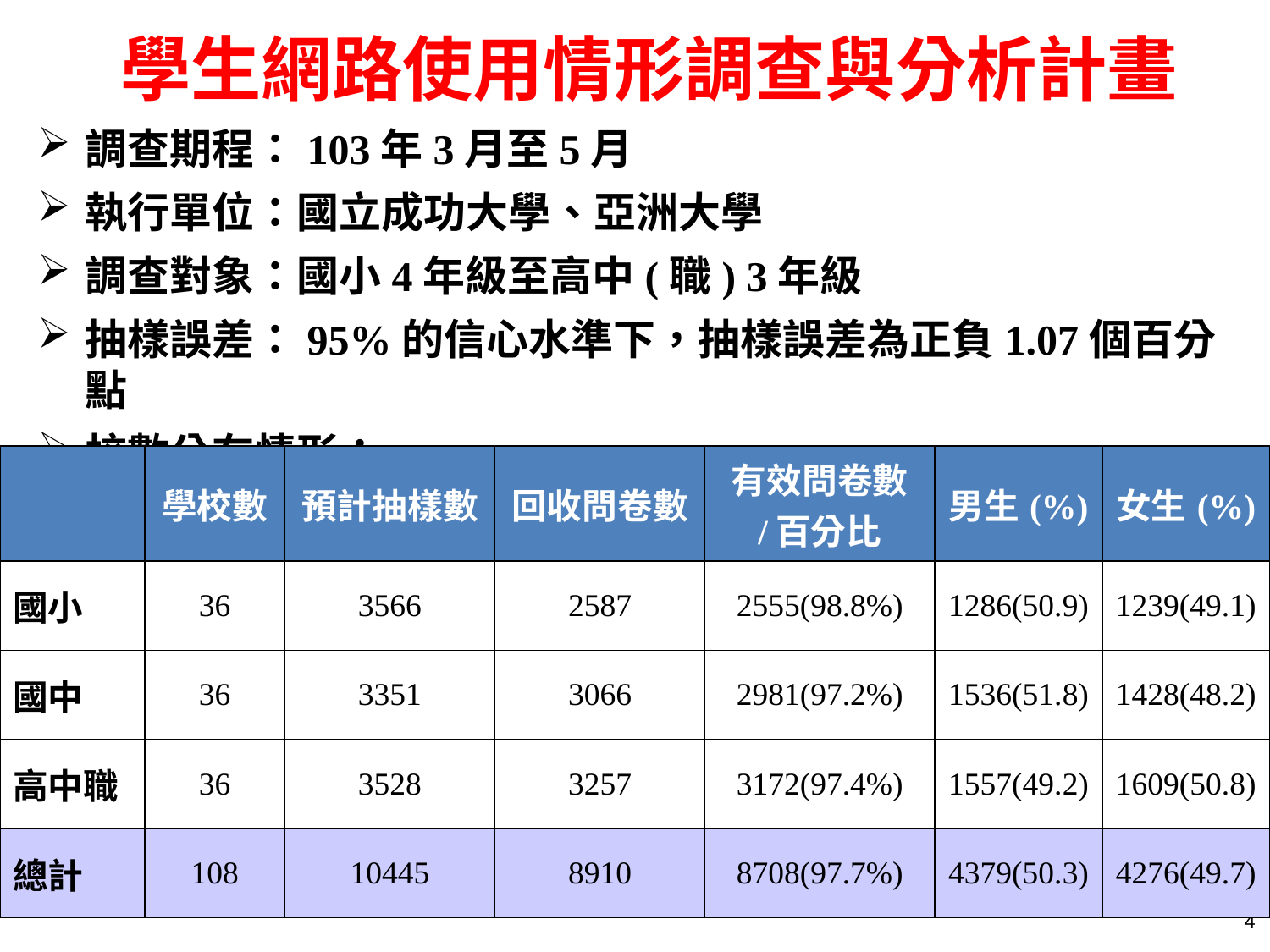

# 學生網路使用情形調查與分析計畫
調查期程：103年3月至5月
執行單位：國立成功大學、亞洲大學
調查對象：國小4年級至高中(職) 3年級
抽樣誤差：95%的信心水準下，抽樣誤差為正負1.07個百分點
校數分布情形：

|  | 學校數 | 預計抽樣數 | 回收問卷數 | 有效問卷數 /百分比 | 男生(%) | 女生(%) |
| --- | --- | --- | --- | --- | --- | --- |
| 國小 | 36 | 3566 | 2587 | 2555(98.8%) | 1286(50.9) | 1239(49.1) |
| 國中 | 36 | 3351 | 3066 | 2981(97.2%) | 1536(51.8) | 1428(48.2) |
| 高中職 | 36 | 3528 | 3257 | 3172(97.4%) | 1557(49.2) | 1609(50.8) |
| 總計 | 108 | 10445 | 8910 | 8708(97.7%) | 4379(50.3) | 4276(49.7) |
4